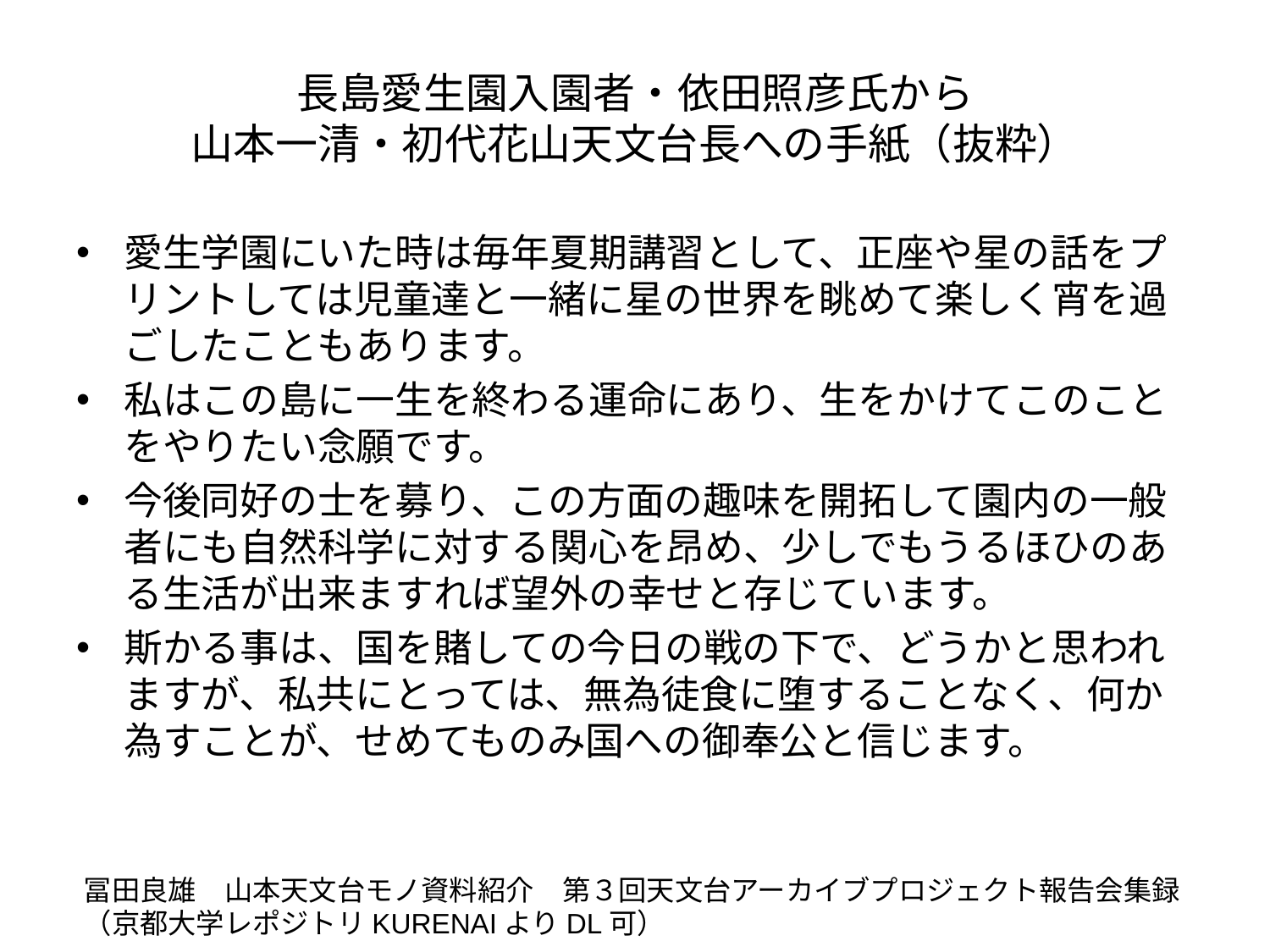

# 長島愛生園入園者・依田照彦氏から 山本一清・初代花山天文台長への手紙（抜粋）
愛生学園にいた時は毎年夏期講習として、正座や星の話をプリントしては児童達と一緒に星の世界を眺めて楽しく宵を過ごしたこともあります。
私はこの島に一生を終わる運命にあり、生をかけてこのことをやりたい念願です。
今後同好の士を募り、この方面の趣味を開拓して園内の一般者にも自然科学に対する関心を昂め、少しでもうるほひのある生活が出来ますれば望外の幸せと存じています。
斯かる事は、国を賭しての今日の戦の下で、どうかと思われますが、私共にとっては、無為徒食に堕することなく、何か為すことが、せめてものみ国への御奉公と信じます。

冨田良雄　山本天文台モノ資料紹介　第３回天文台アーカイブプロジェクト報告会集録
（京都大学レポジトリKURENAIよりDL可）